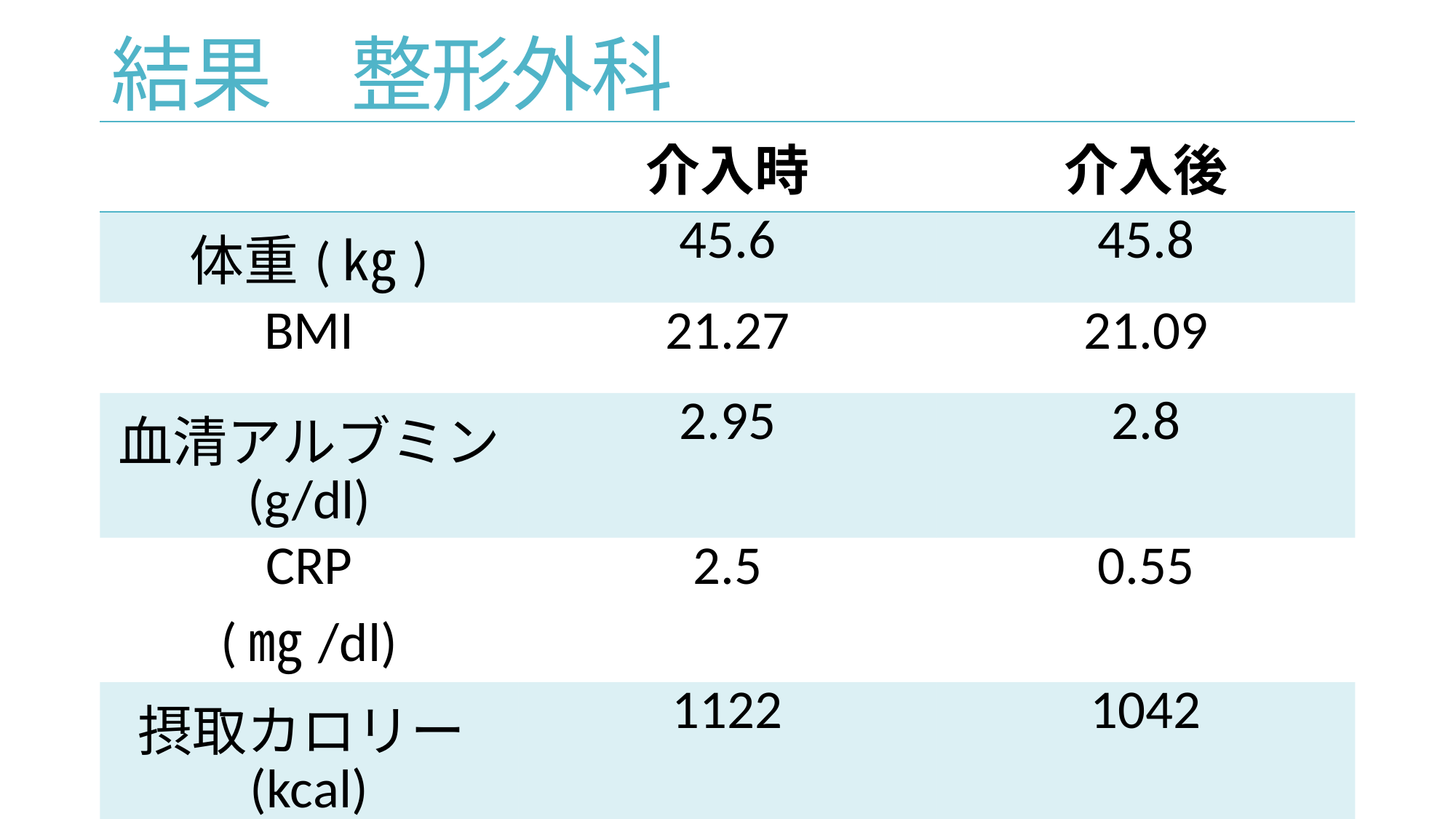

# 結果　整形外科
|  | 介入時 | 介入後 |
| --- | --- | --- |
| 体重(㎏) | 45.6 | 45.8 |
| BMI | 21.27 | 21.09 |
| 血清アルブミン (g/dl) | 2.95 | 2.8 |
| CRP (㎎/dl) | 2.5 | 0.55 |
| 摂取カロリー(kcal) | 1122 | 1042 |